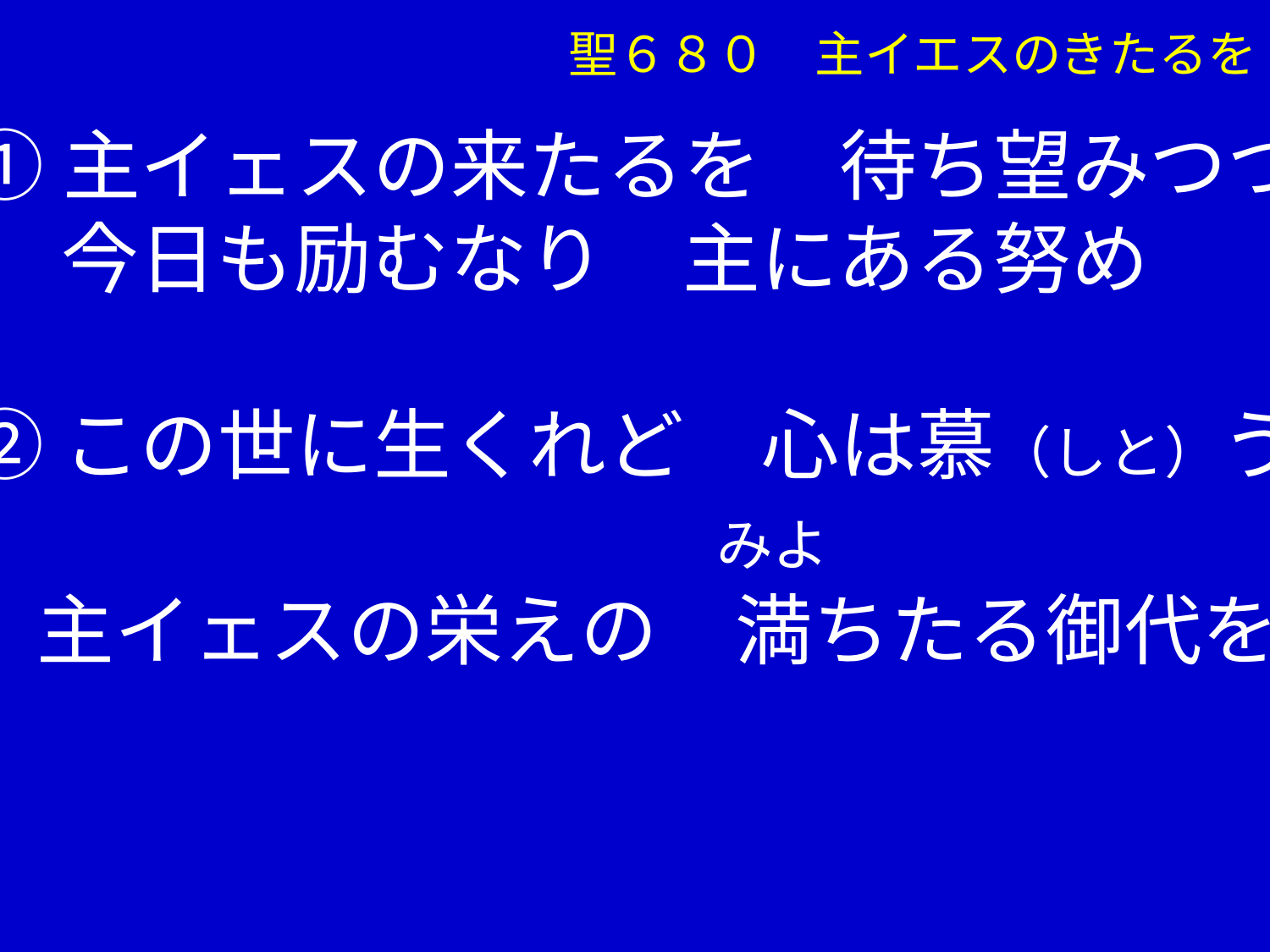

聖６８０　主イエスのきたるを
①主イェスの来たるを　待ち望みつつ
　 今日も励むなり　主にある努め

②この世に生くれど　心は慕（しと）う
                                                          みよ
   主イェスの栄えの　満ちたる御代を